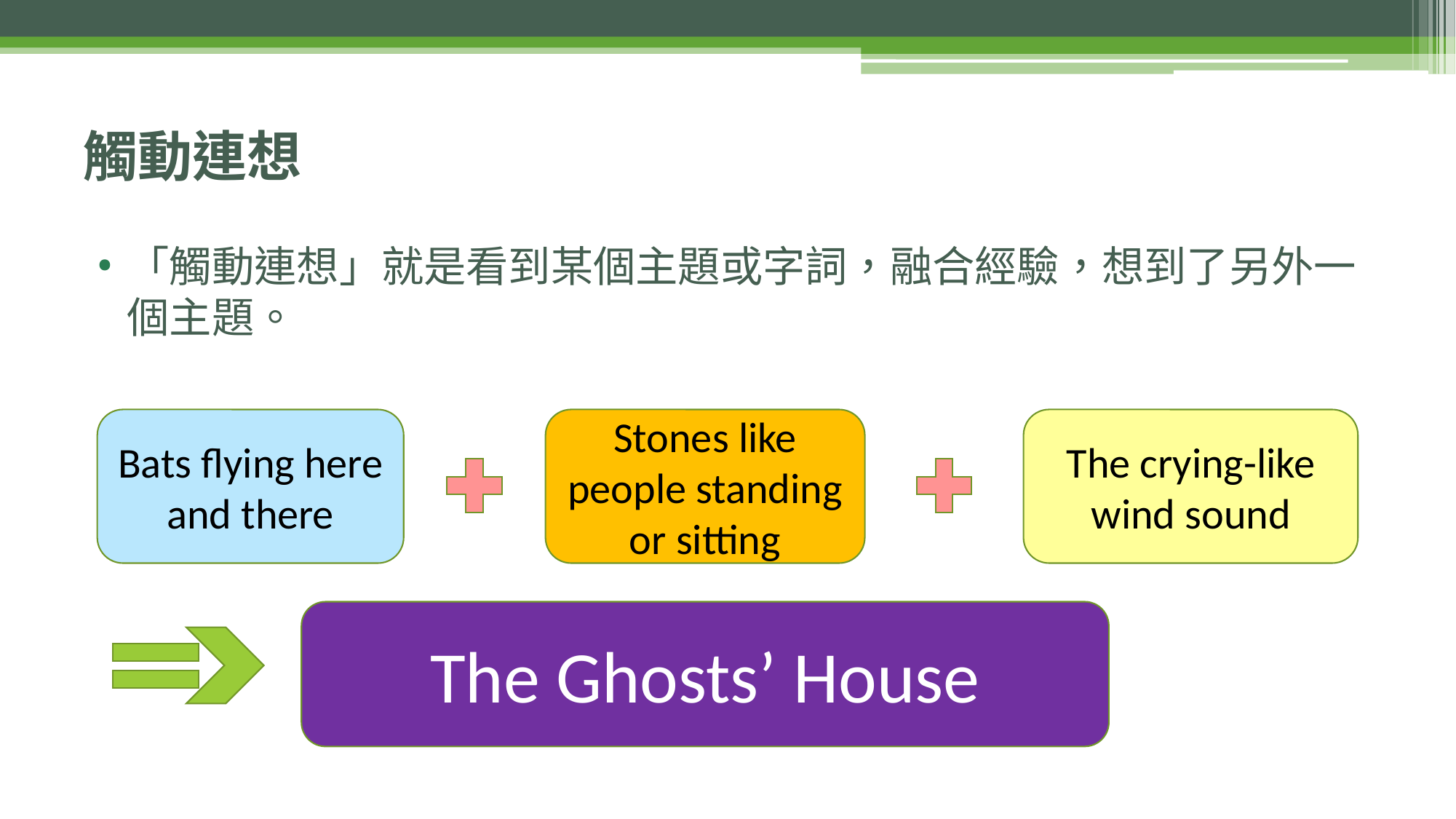

# 觸動連想
「觸動連想」就是看到某個主題或字詞，融合經驗，想到了另外一個主題。

Bats flying here and there
Stones like people standing or sitting

The crying-like wind sound

The Ghosts’ House